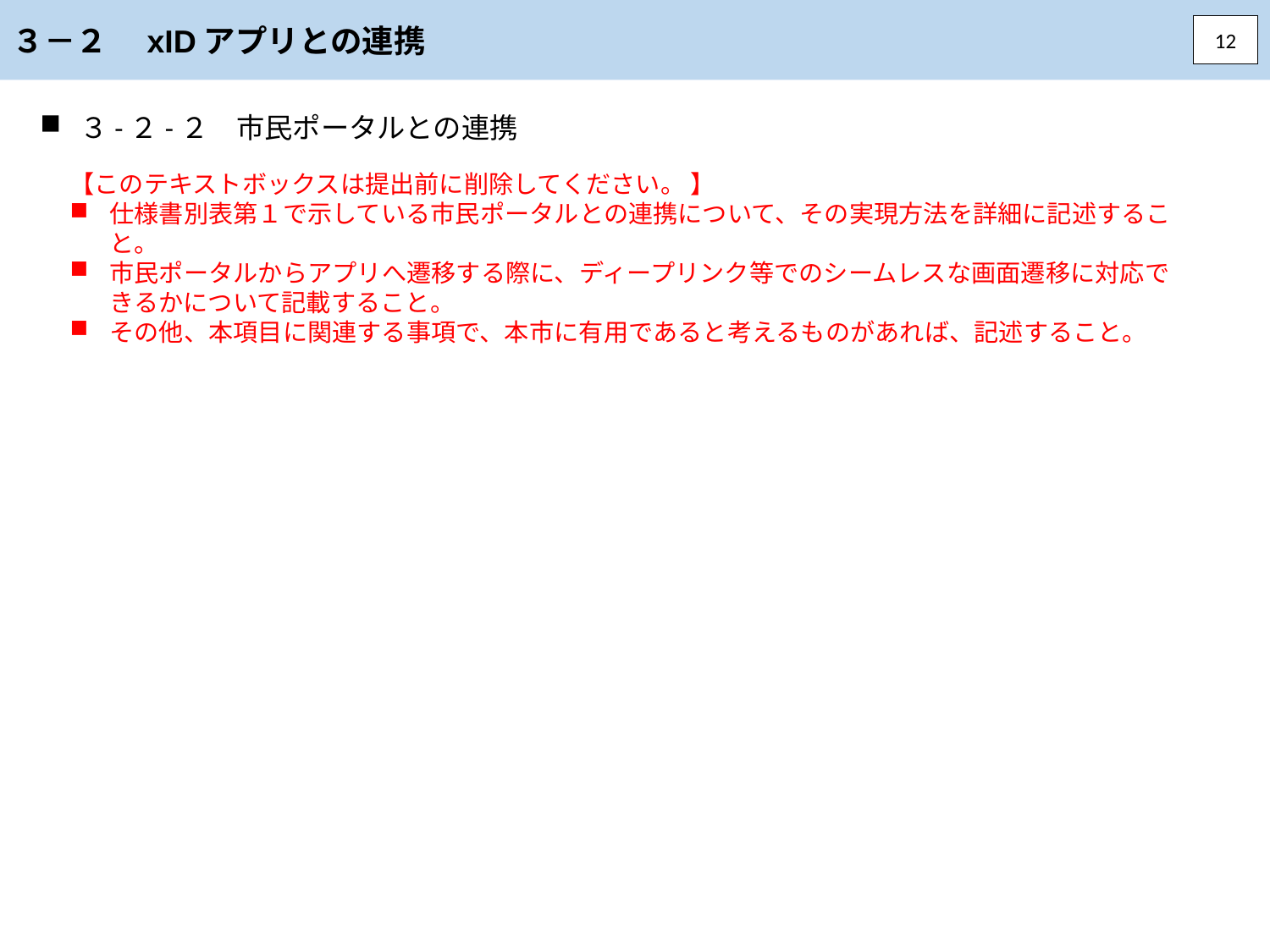

３－２　xIDアプリとの連携
12
３-２-２　市民ポータルとの連携
【このテキストボックスは提出前に削除してください。 】
仕様書別表第１で示している市民ポータルとの連携について、その実現方法を詳細に記述すること。
市民ポータルからアプリへ遷移する際に、ディープリンク等でのシームレスな画面遷移に対応できるかについて記載すること。
その他、本項目に関連する事項で、本市に有用であると考えるものがあれば、記述すること。